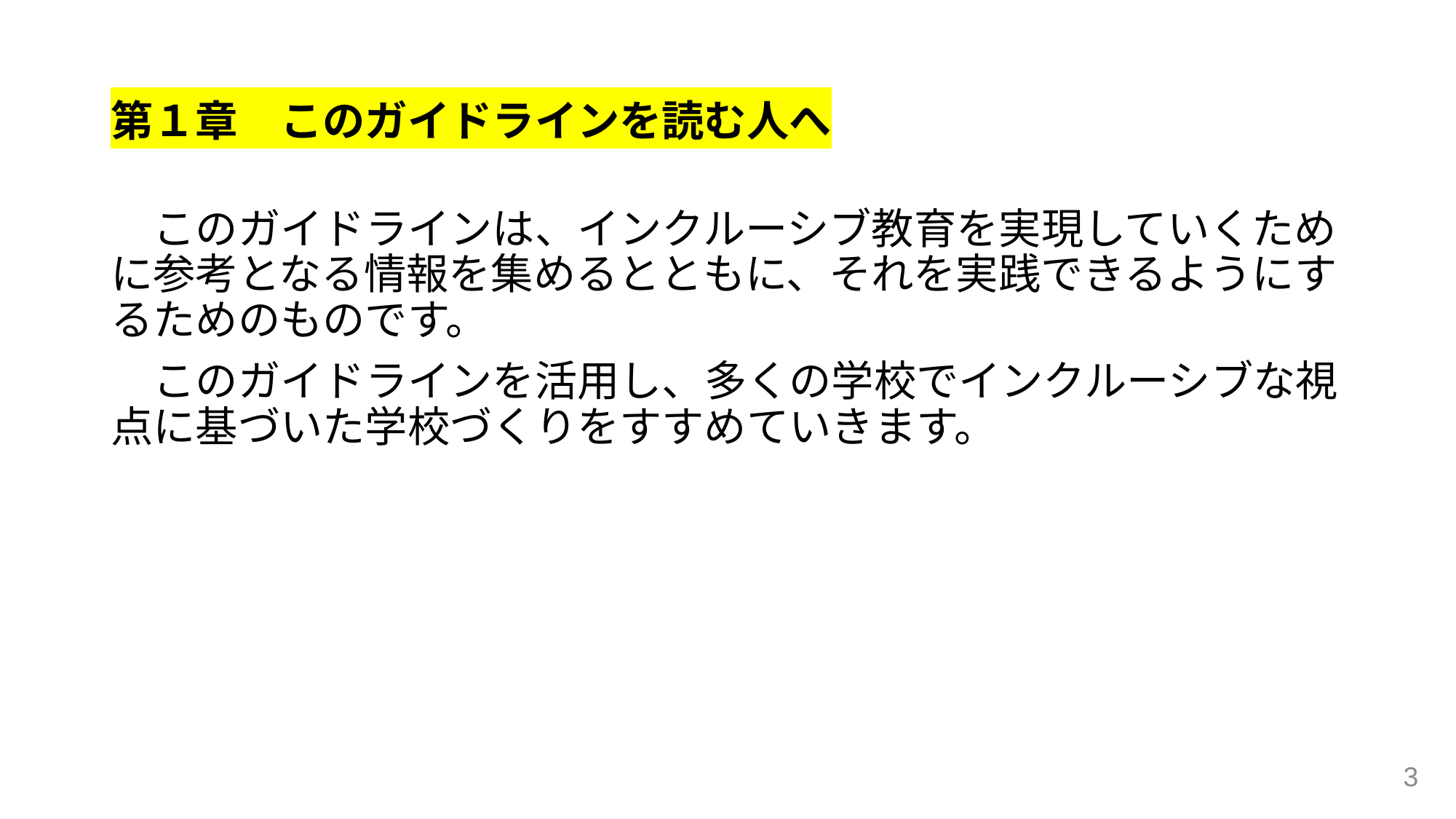

# 第１章　このガイドラインを読む人へ
このガイドラインは、インクルーシブ教育を実現していくために参考となる情報を集めるとともに、それを実践できるようにするためのものです。
このガイドラインを活用し、多くの学校でインクルーシブな視点に基づいた学校づくりをすすめていきます。
3